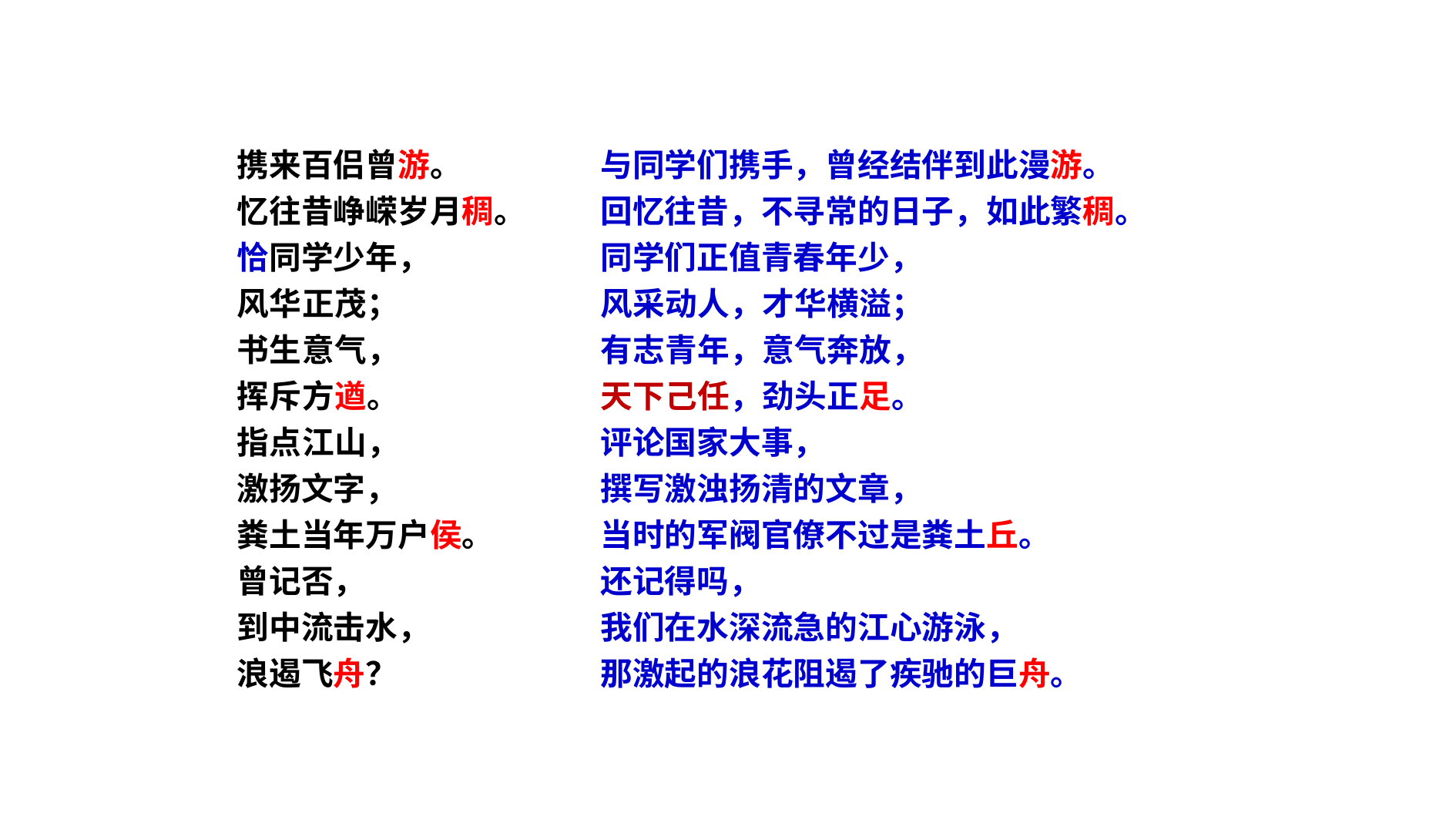

携来百侣曾游。
忆往昔峥嵘岁月稠。 恰同学少年，
风华正茂； 书生意气， 挥斥方遒。 指点江山， 激扬文字，
粪土当年万户侯。 曾记否，
到中流击水， 浪遏飞舟？
与同学们携手，曾经结伴到此漫游。 回忆往昔，不寻常的日子，如此繁稠。 同学们正值青春年少，
风采动人，才华横溢； 有志青年，意气奔放， 天下己任，劲头正足。 评论国家大事，
撰写激浊扬清的文章，
当时的军阀官僚不过是粪土丘。 还记得吗，
我们在水深流急的江心游泳，
那激起的浪花阻遏了疾驰的巨舟。